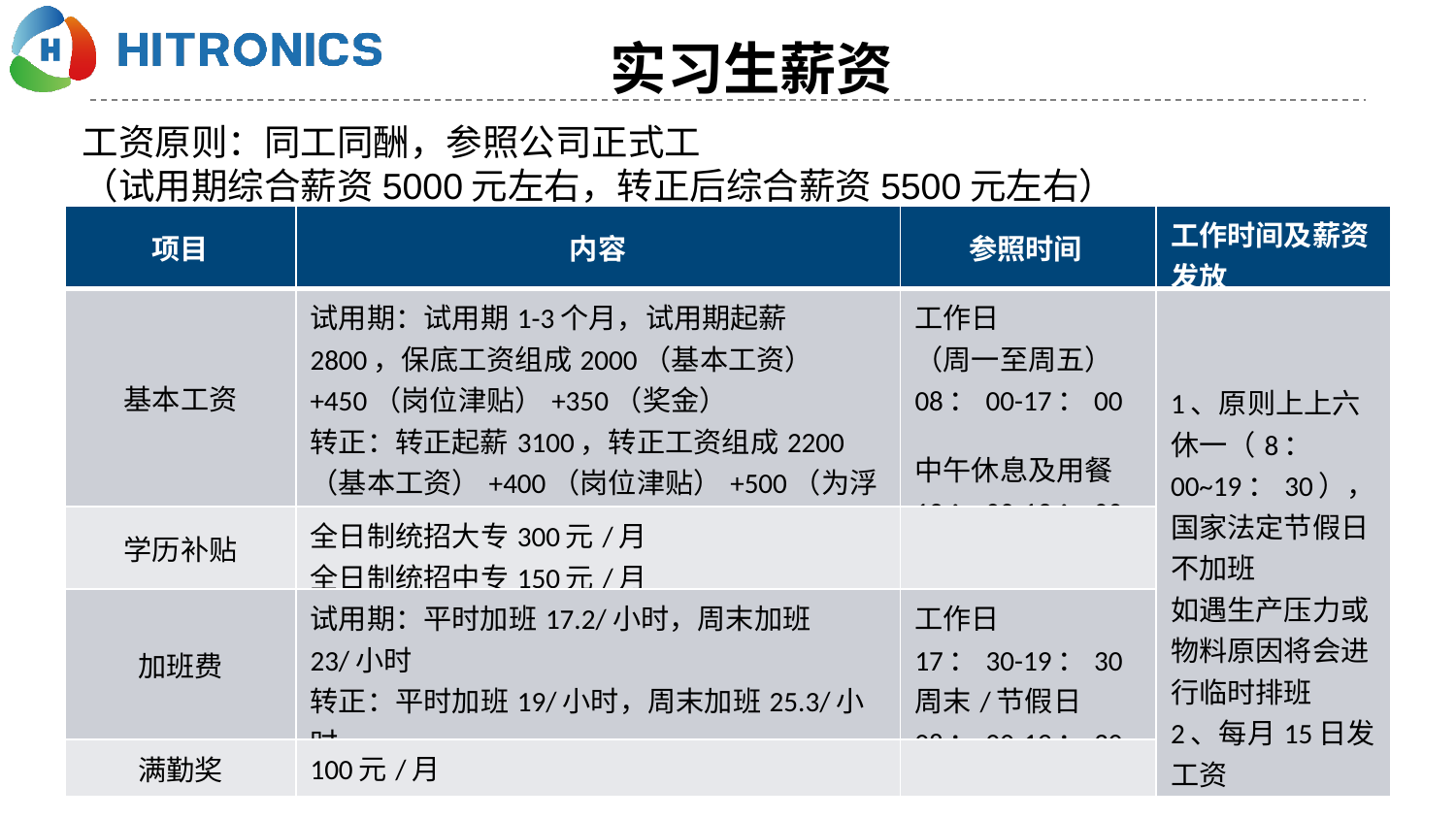

实习生薪资
工资原则：同工同酬，参照公司正式工
（试用期综合薪资5000元左右，转正后综合薪资5500元左右）
| 项目 | 内容 | 参照时间 | 工作时间及薪资发放 |
| --- | --- | --- | --- |
| 基本工资 | 试用期：试用期1-3个月，试用期起薪2800，保底工资组成2000（基本工资）+450（岗位津贴）+350（奖金） 转正：转正起薪3100，转正工资组成2200（基本工资）+400（岗位津贴）+500（为浮动奖金） | 工作日 （周一至周五） 08：00-17：00 中午休息及用餐 12：00-13：00 | 1、原则上上六休一（8：00~19：30），国家法定节假日不加班 如遇生产压力或物料原因将会进行临时排班 2、每月15日发工资 |
| 学历补贴 | 全日制统招大专300元/月 全日制统招中专150元/月 |  |  |
| 加班费 | 试用期：平时加班17.2/小时，周末加班23/小时 转正：平时加班19/小时，周末加班25.3/小时 | 工作日 17：30-19：30 周末/节假日 08：00-19：30 |  |
| 满勤奖 | 100元/月 |  |  |